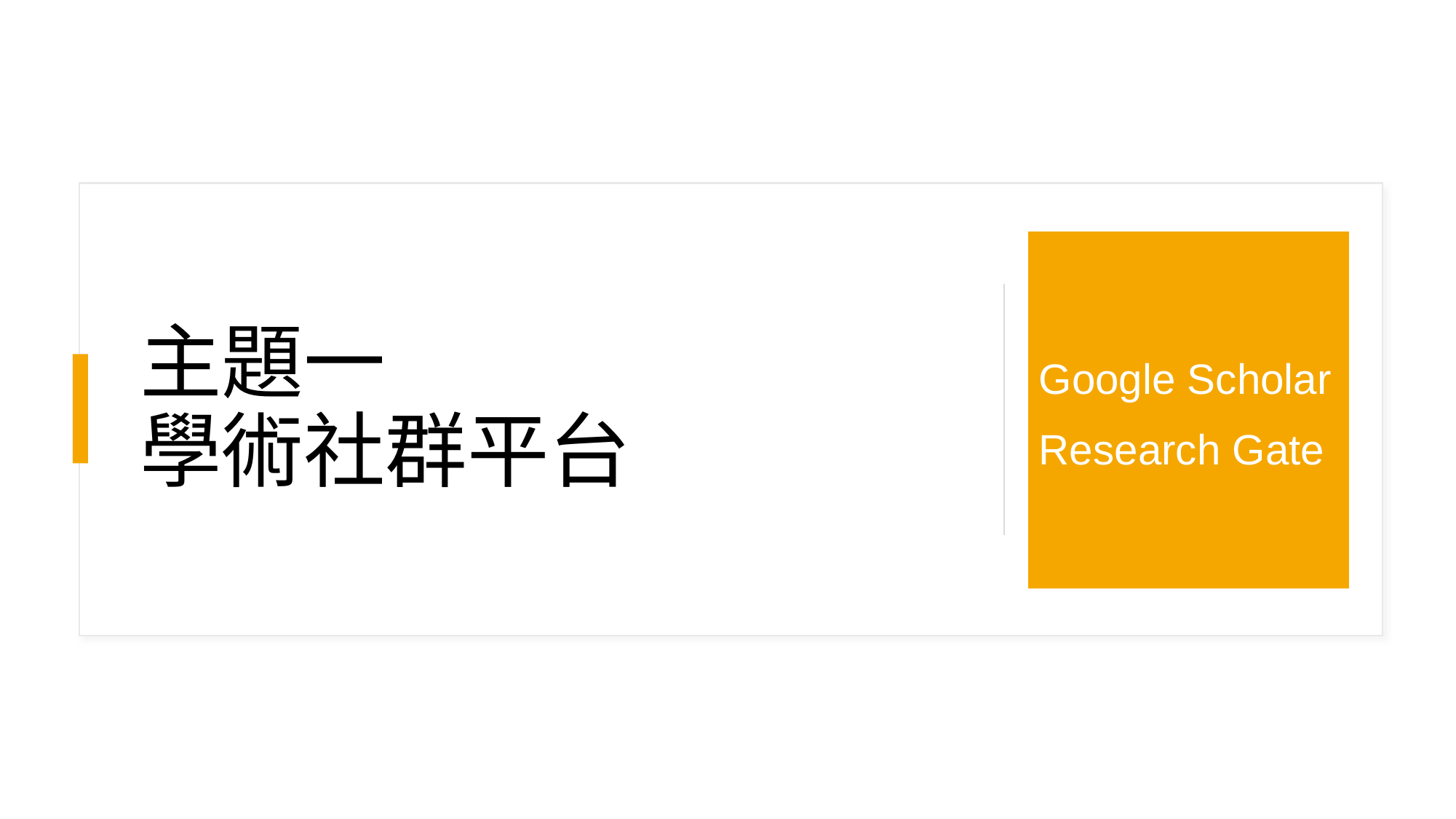

# 主題一 學術社群平台
Google Scholar
Research Gate